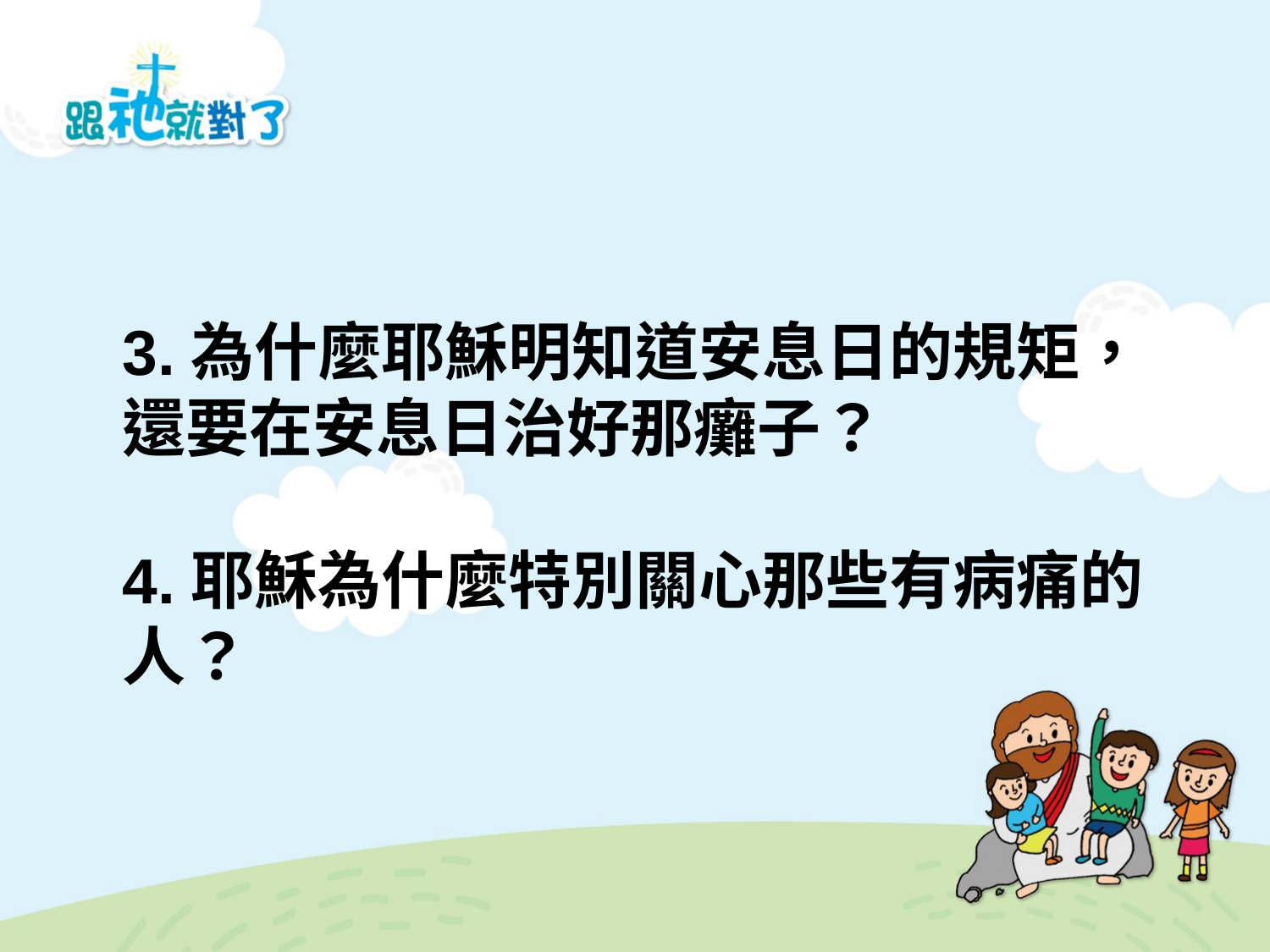

3.為什麼耶穌明知道安息日的規矩，還要在安息日治好那癱子？

4.耶穌為什麼特別關心那些有病痛的人？